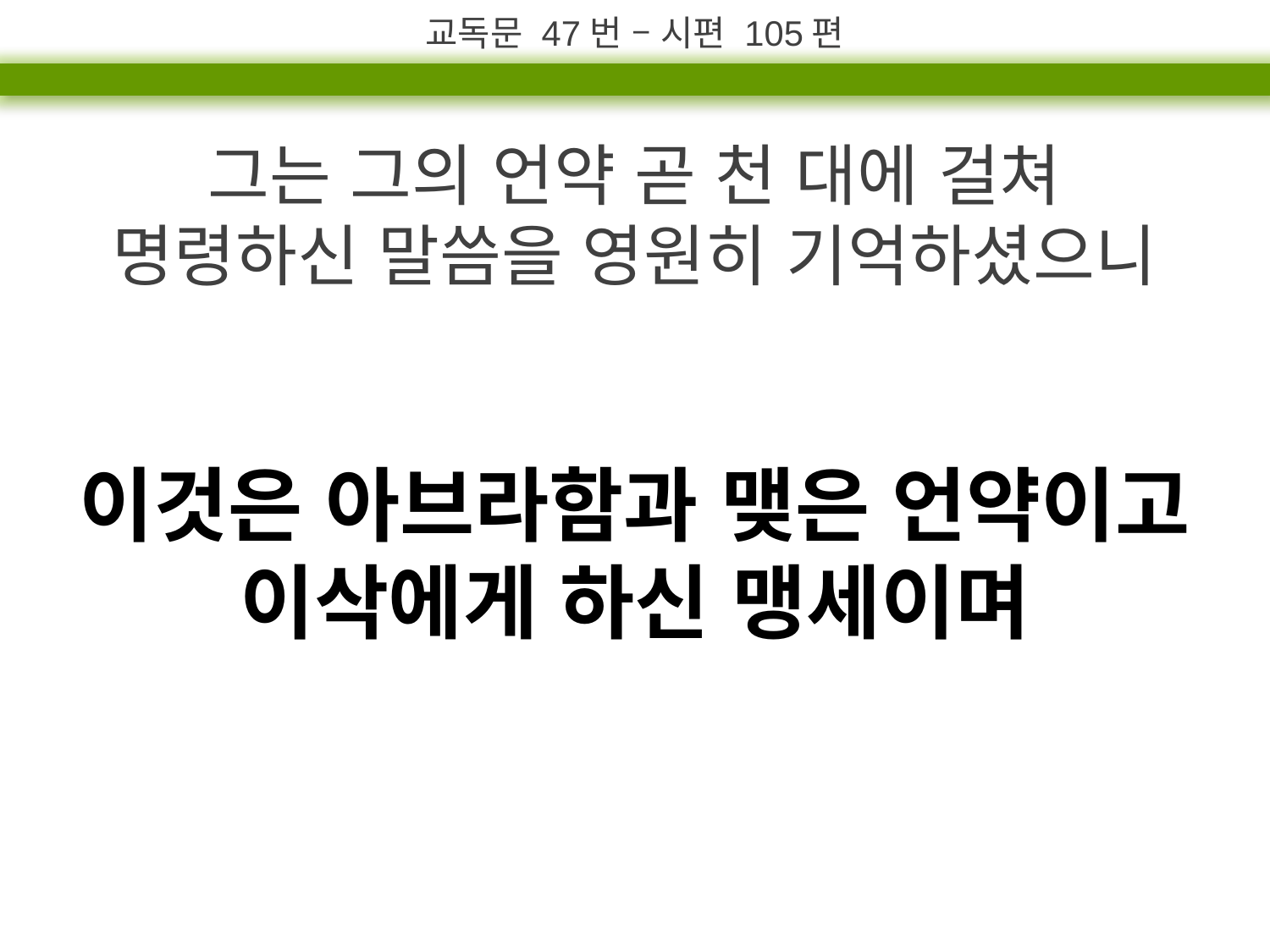

교독문 47번 – 시편 105편

그는 그의 언약 곧 천 대에 걸쳐
명령하신 말씀을 영원히 기억하셨으니
이것은 아브라함과 맺은 언약이고
이삭에게 하신 맹세이며